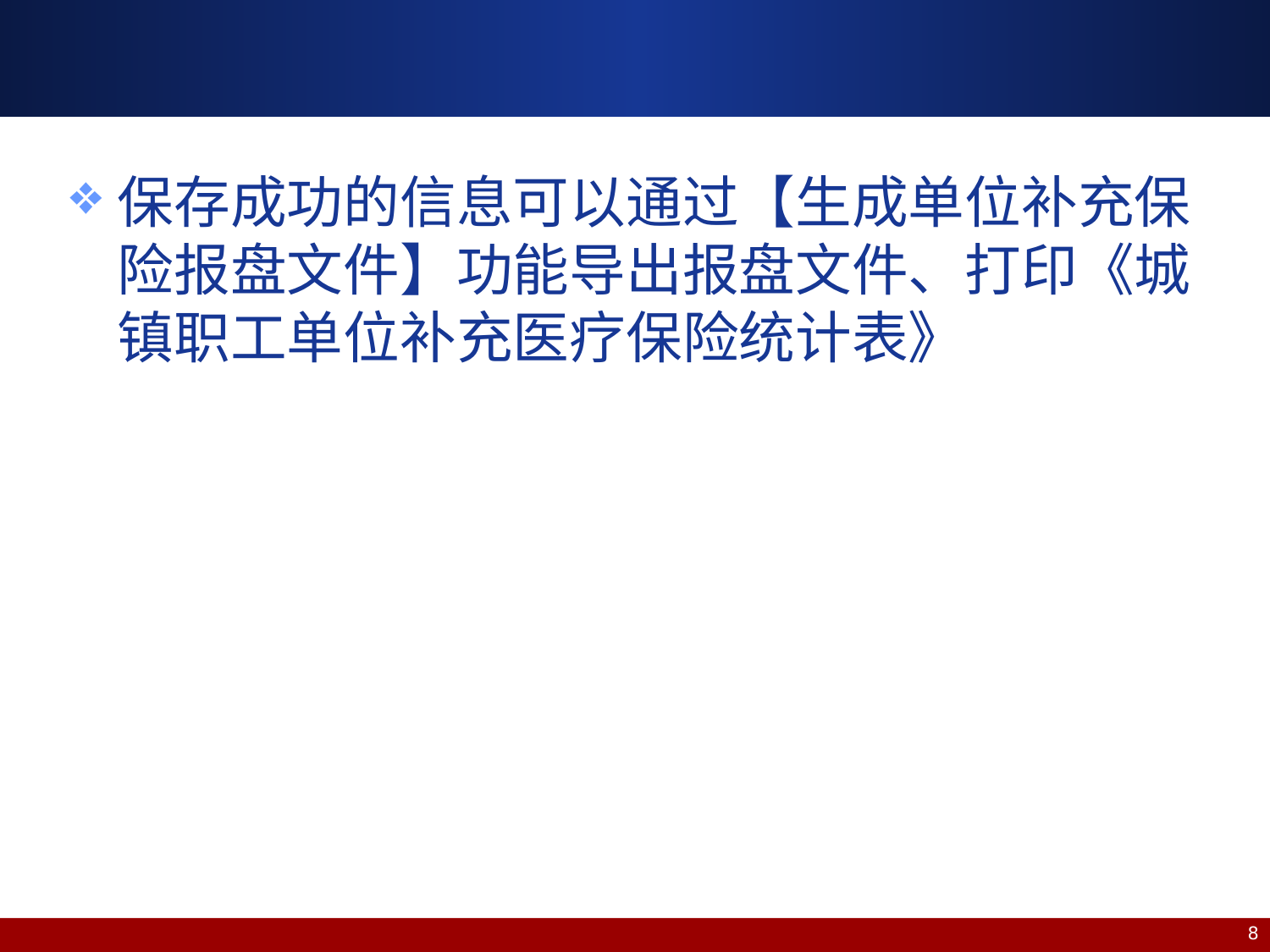

保存成功的信息可以通过【生成单位补充保险报盘文件】功能导出报盘文件、打印《城镇职工单位补充医疗保险统计表》
8